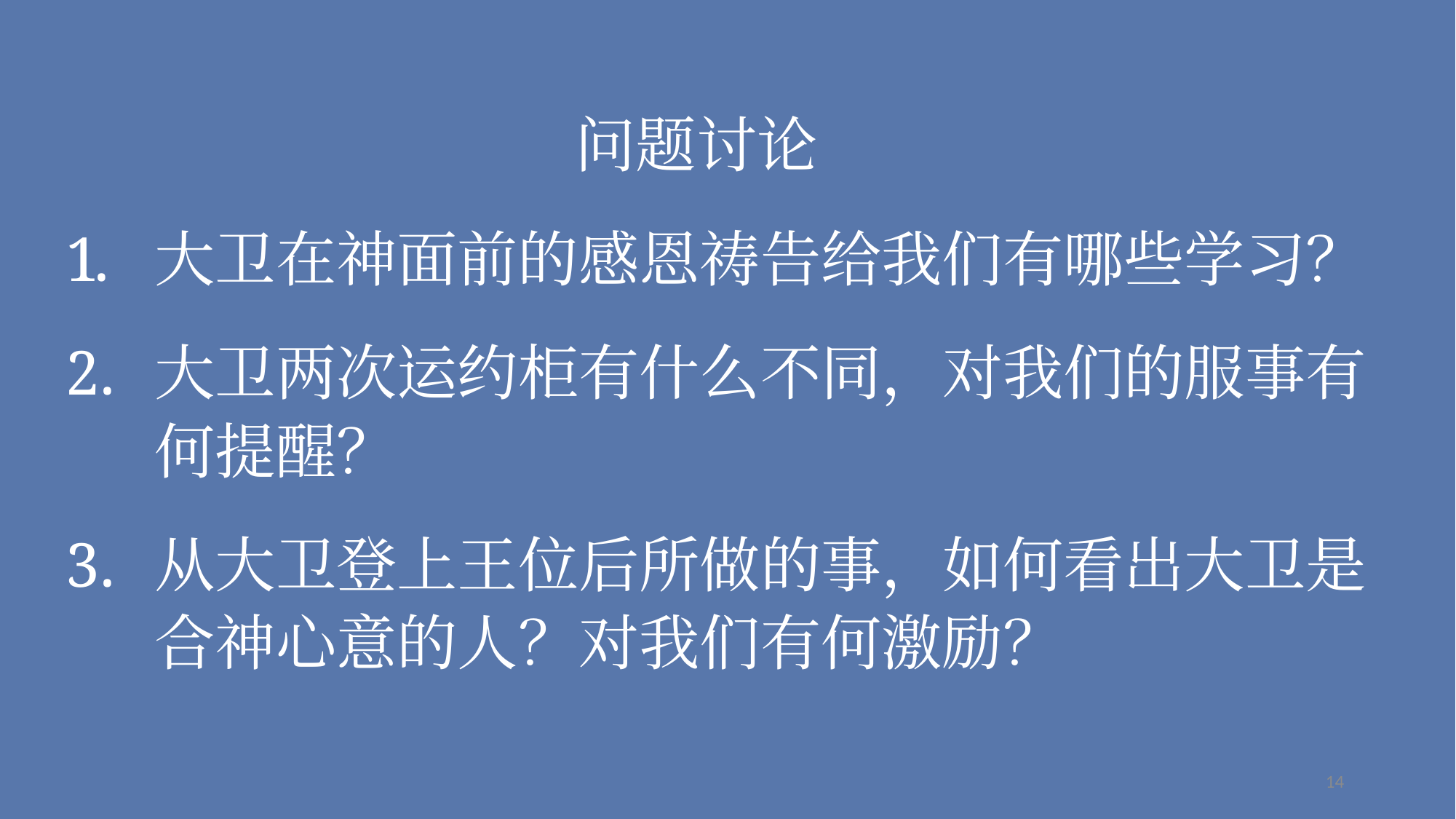

问题讨论
大卫在神面前的感恩祷告给我们有哪些学习？
大卫两次运约柜有什么不同，对我们的服事有何提醒？
从大卫登上王位后所做的事，如何看出大卫是合神心意的人？对我们有何激励？
14